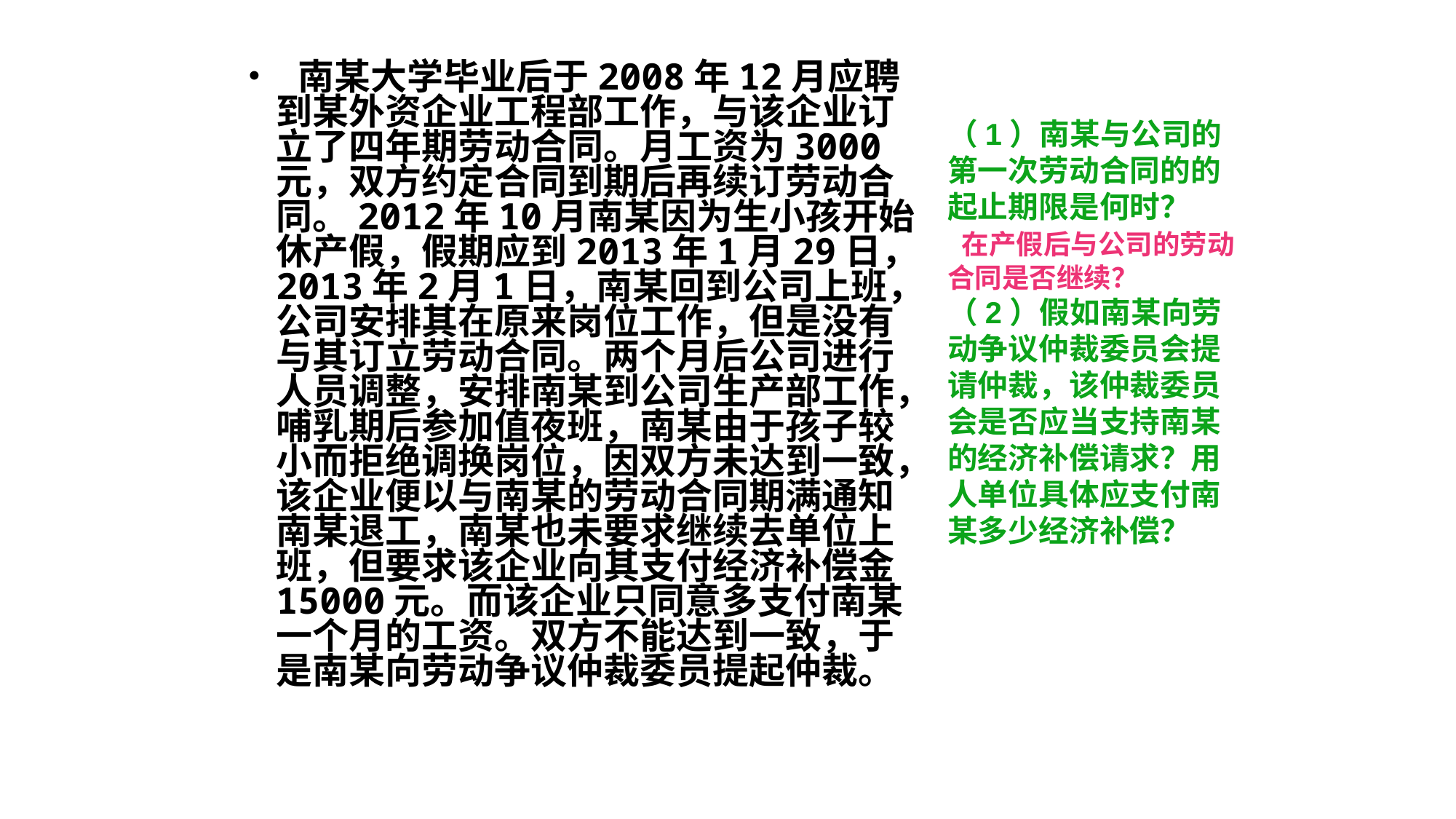

南某大学毕业后于2008年12月应聘到某外资企业工程部工作，与该企业订立了四年期劳动合同。月工资为3000元，双方约定合同到期后再续订劳动合同。2012年10月南某因为生小孩开始休产假，假期应到2013年1月29日，2013年2月1日，南某回到公司上班，公司安排其在原来岗位工作，但是没有与其订立劳动合同。两个月后公司进行人员调整，安排南某到公司生产部工作，哺乳期后参加值夜班，南某由于孩子较小而拒绝调换岗位，因双方未达到一致，该企业便以与南某的劳动合同期满通知南某退工，南某也未要求继续去单位上班，但要求该企业向其支付经济补偿金15000元。而该企业只同意多支付南某一个月的工资。双方不能达到一致，于是南某向劳动争议仲裁委员提起仲裁。
（1）南某与公司的第一次劳动合同的的起止期限是何时？
 在产假后与公司的劳动合同是否继续？
（2）假如南某向劳动争议仲裁委员会提请仲裁，该仲裁委员会是否应当支持南某的经济补偿请求？用人单位具体应支付南某多少经济补偿？